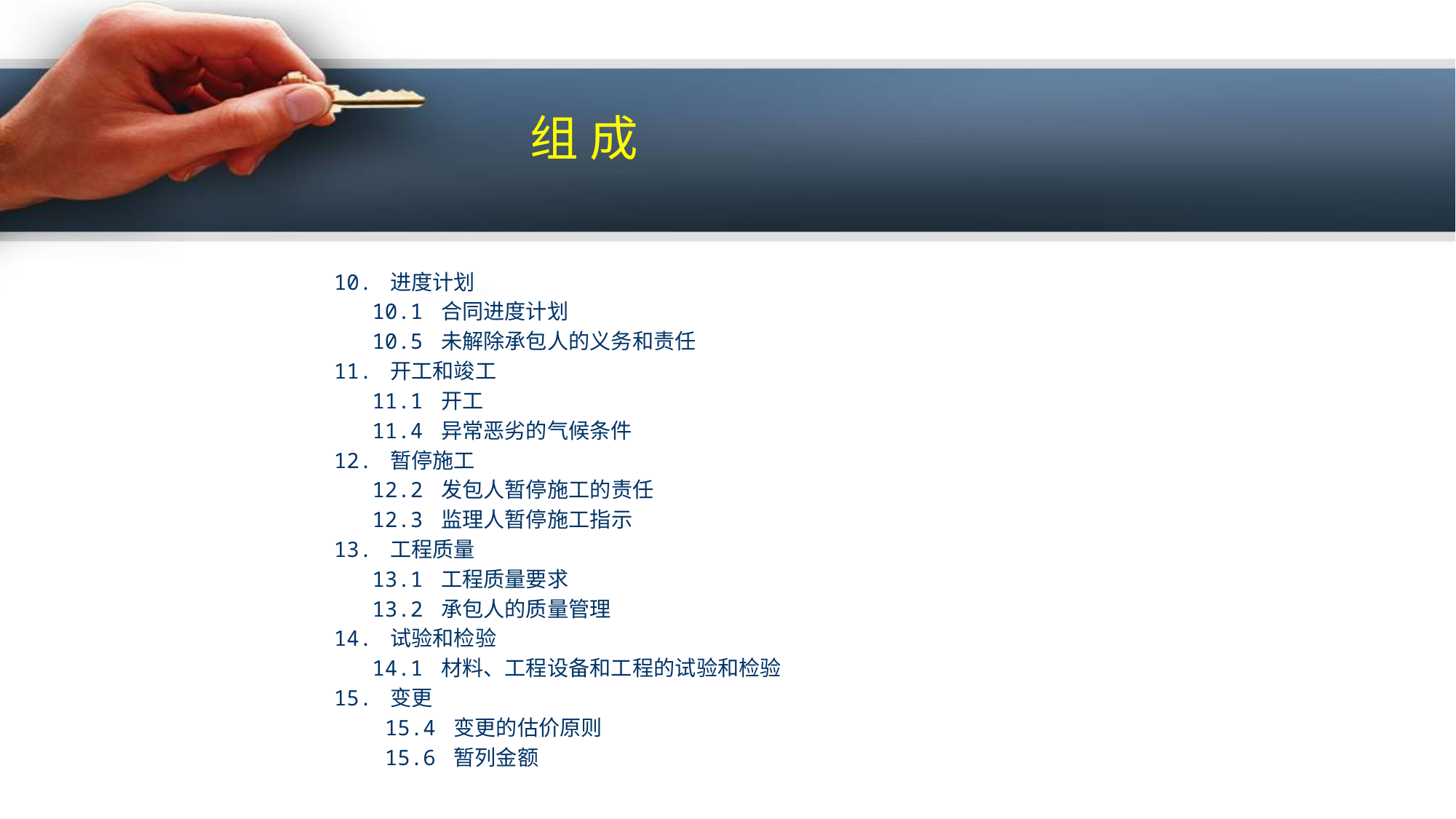

组 成
10. 进度计划
   10.1 合同进度计划
   10.5 未解除承包人的义务和责任
11. 开工和竣工
   11.1 开工
   11.4 异常恶劣的气候条件
12. 暂停施工
   12.2 发包人暂停施工的责任
   12.3 监理人暂停施工指示
13. 工程质量
   13.1 工程质量要求
   13.2 承包人的质量管理
14. 试验和检验
   14.1 材料、工程设备和工程的试验和检验
15. 变更
    15.4 变更的估价原则
    15.6 暂列金额